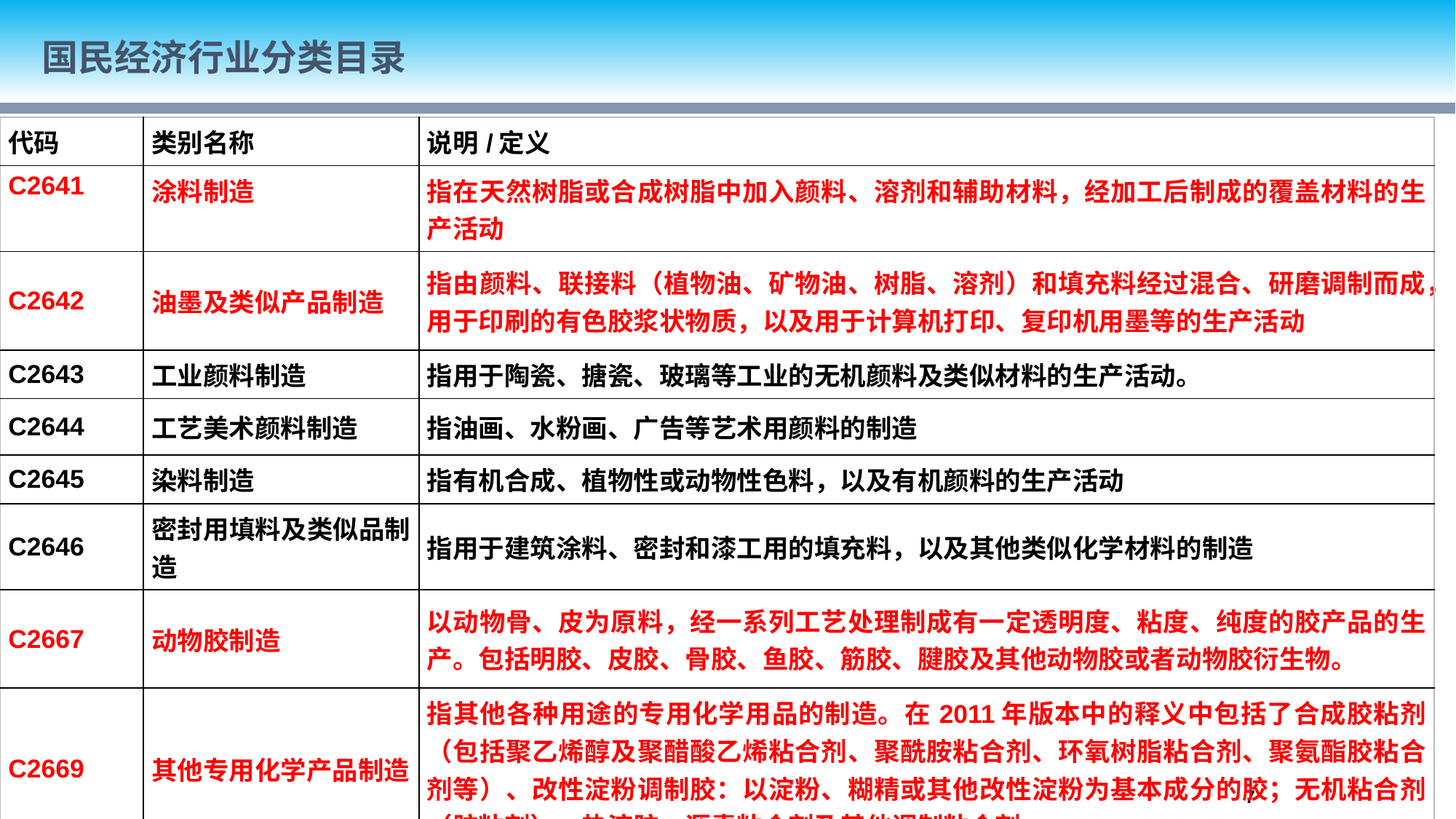

国民经济行业分类目录
| 代码 | 类别名称 | 说明/定义 |
| --- | --- | --- |
| C2641 | 涂料制造 | 指在天然树脂或合成树脂中加入颜料、溶剂和辅助材料，经加工后制成的覆盖材料的生产活动 |
| C2642 | 油墨及类似产品制造 | 指由颜料、联接料（植物油、矿物油、树脂、溶剂）和填充料经过混合、研磨调制而成，用于印刷的有色胶浆状物质，以及用于计算机打印、复印机用墨等的生产活动 |
| C2643 | 工业颜料制造 | 指用于陶瓷、搪瓷、玻璃等工业的无机颜料及类似材料的生产活动。 |
| C2644 | 工艺美术颜料制造 | 指油画、水粉画、广告等艺术用颜料的制造 |
| C2645 | 染料制造 | 指有机合成、植物性或动物性色料，以及有机颜料的生产活动 |
| C2646 | 密封用填料及类似品制造 | 指用于建筑涂料、密封和漆工用的填充料，以及其他类似化学材料的制造 |
| C2667 | 动物胶制造 | 以动物骨、皮为原料，经一系列工艺处理制成有一定透明度、粘度、纯度的胶产品的生产。包括明胶、皮胶、骨胶、鱼胶、筋胶、腱胶及其他动物胶或者动物胶衍生物。 |
| C2669 | 其他专用化学产品制造 | 指其他各种用途的专用化学用品的制造。在2011年版本中的释义中包括了合成胶粘剂（包括聚乙烯醇及聚醋酸乙烯粘合剂、聚酰胺粘合剂、环氧树脂粘合剂、聚氨酯胶粘合剂等）、改性淀粉调制胶：以淀粉、糊精或其他改性淀粉为基本成分的胶；无机粘合剂（胶粘剂）、热溶胶、沥青粘合剂及其他调制粘合剂。 |
7